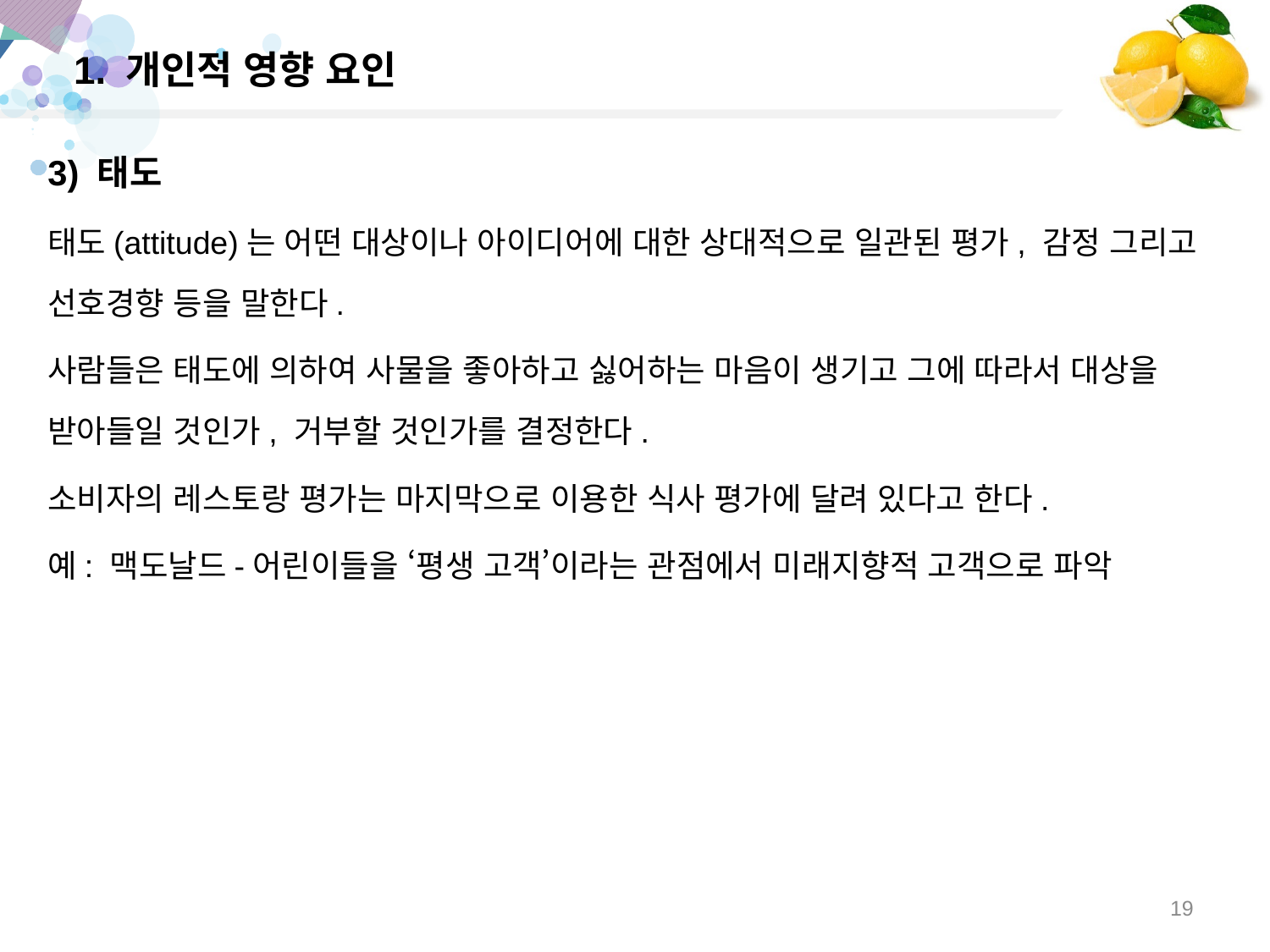

1. 개인적 영향 요인
3) 태도
태도(attitude)는 어떤 대상이나 아이디어에 대한 상대적으로 일관된 평가, 감정 그리고 선호경향 등을 말한다.
사람들은 태도에 의하여 사물을 좋아하고 싫어하는 마음이 생기고 그에 따라서 대상을 받아들일 것인가, 거부할 것인가를 결정한다.
소비자의 레스토랑 평가는 마지막으로 이용한 식사 평가에 달려 있다고 한다.
예: 맥도날드-어린이들을 ‘평생 고객’이라는 관점에서 미래지향적 고객으로 파악

19